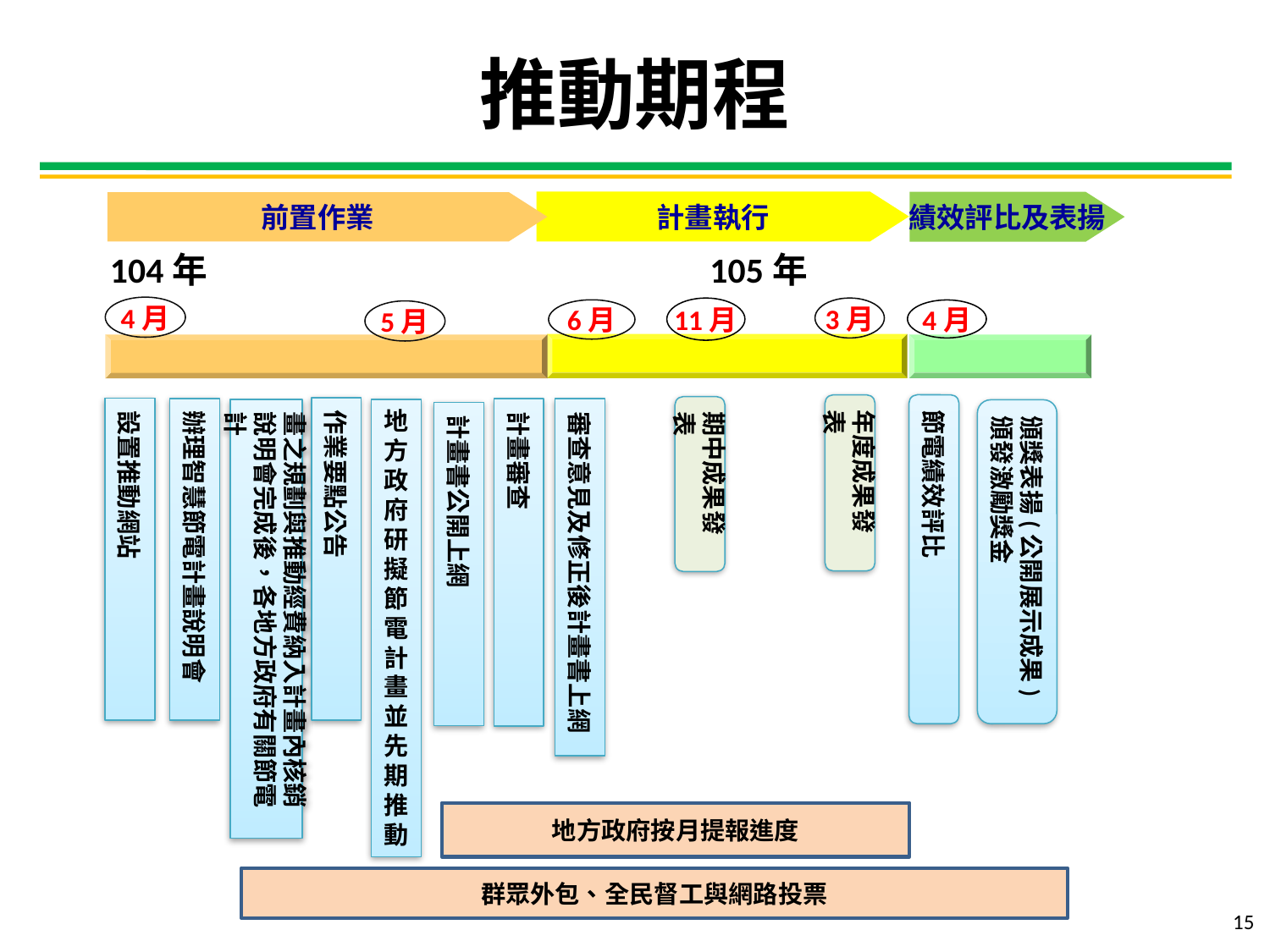

# 推動期程
計畫執行
績效評比及表揚
前置作業
105年
104年
4月
11月
3月
6月
4月
5月

年度成果發表
節電績效評比
期中成果發表
作業要點公告
設置推動網站
辦理智慧節電計畫說明會
計畫審查
審查意見及修正後計畫書上網
地方政府研擬節電計畫
並先期推動
畫之規劃與推動經費納入計畫內核銷
說明會完成後，各地方政府有關節電計
頒獎表揚(公開展示成果)
頒發激勵獎金
計畫書公開上網
地方政府按月提報進度
群眾外包、全民督工與網路投票
15